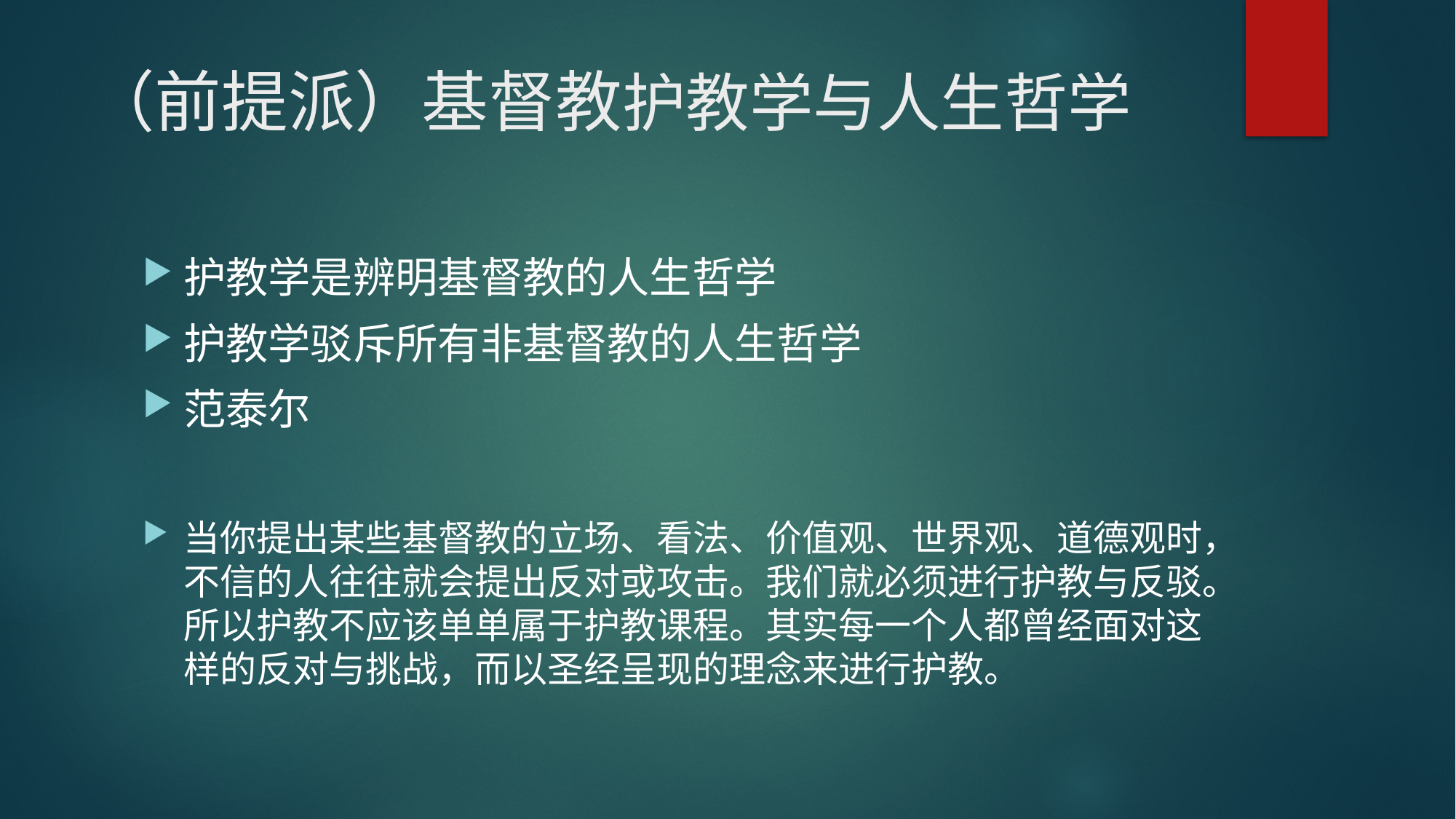

# （前提派）基督教护教学与人生哲学
护教学是辨明基督教的人生哲学
护教学驳斥所有非基督教的人生哲学
范泰尔

当你提出某些基督教的立场、看法、价值观、世界观、道德观时，不信的人往往就会提出反对或攻击。我们就必须进行护教与反驳。所以护教不应该单单属于护教课程。其实每一个人都曾经面对这样的反对与挑战，而以圣经呈现的理念来进行护教。